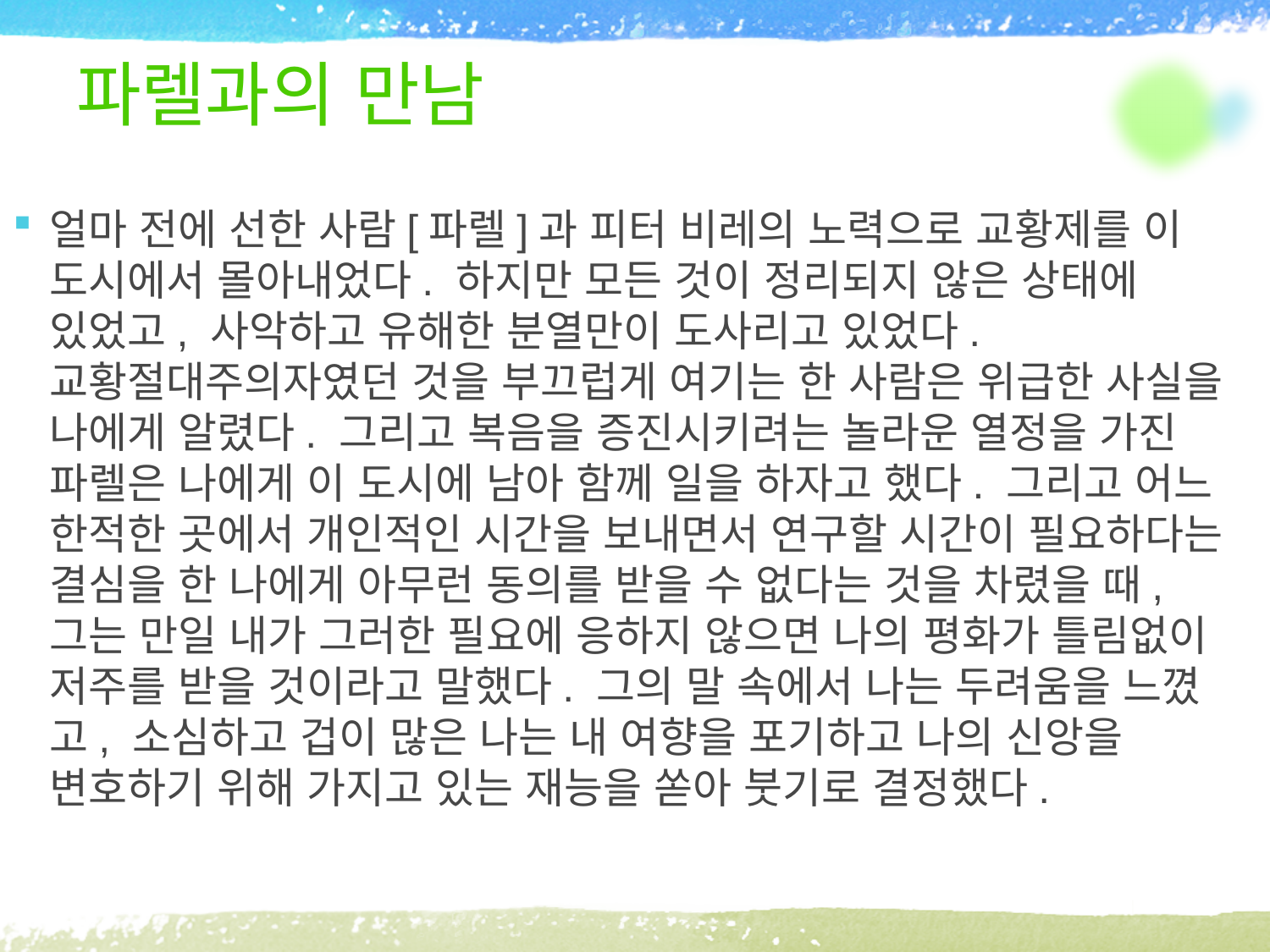

# 파렐과의 만남
얼마 전에 선한 사람[파렐]과 피터 비레의 노력으로 교황제를 이 도시에서 몰아내었다. 하지만 모든 것이 정리되지 않은 상태에 있었고, 사악하고 유해한 분열만이 도사리고 있었다. 교황절대주의자였던 것을 부끄럽게 여기는 한 사람은 위급한 사실을 나에게 알렸다. 그리고 복음을 증진시키려는 놀라운 열정을 가진 파렐은 나에게 이 도시에 남아 함께 일을 하자고 했다. 그리고 어느 한적한 곳에서 개인적인 시간을 보내면서 연구할 시간이 필요하다는 결심을 한 나에게 아무런 동의를 받을 수 없다는 것을 차렸을 때, 그는 만일 내가 그러한 필요에 응하지 않으면 나의 평화가 틀림없이 저주를 받을 것이라고 말했다. 그의 말 속에서 나는 두려움을 느꼈고, 소심하고 겁이 많은 나는 내 여향을 포기하고 나의 신앙을 변호하기 위해 가지고 있는 재능을 쏟아 붓기로 결정했다.